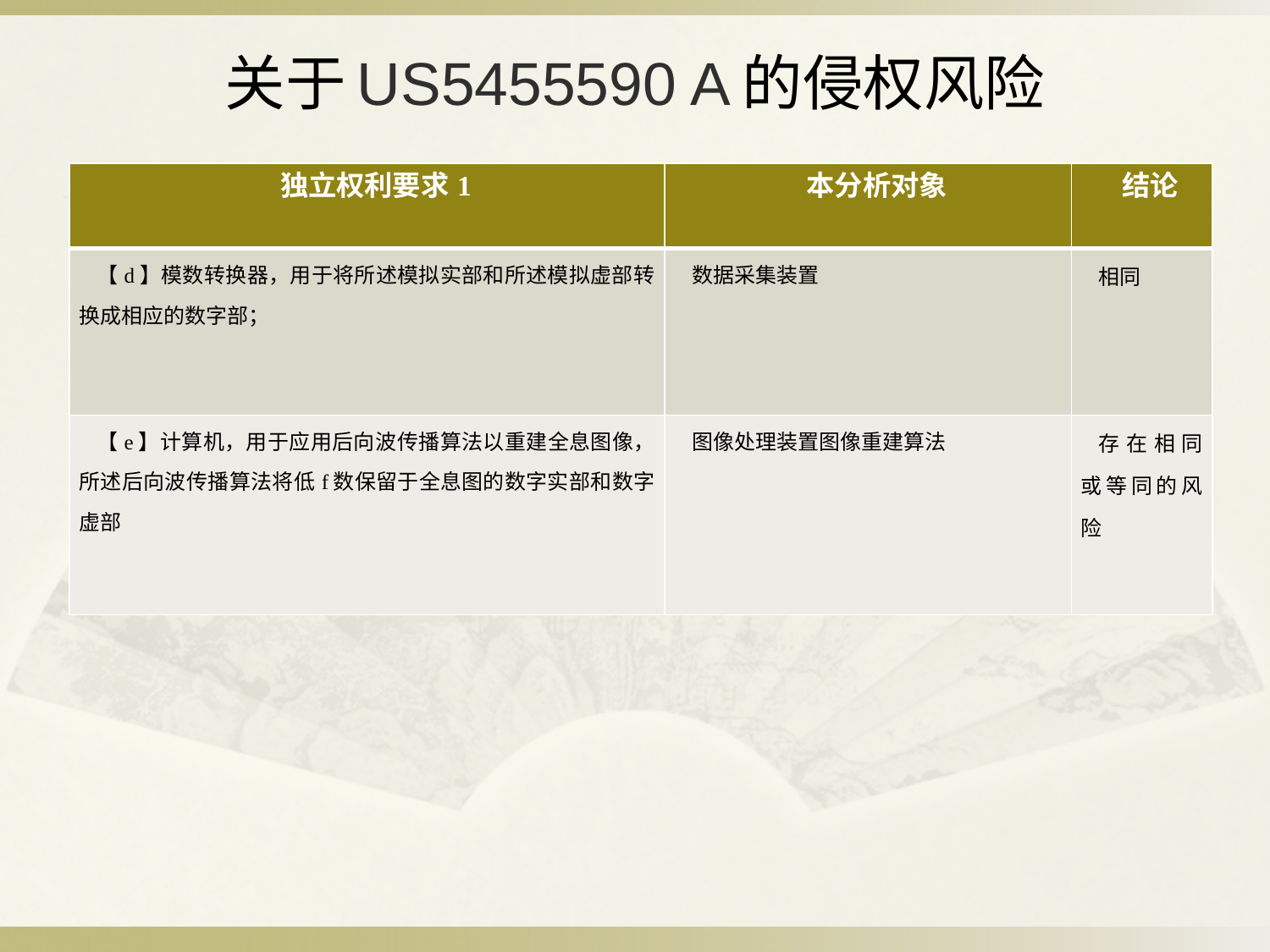

# 关于US5455590 A的侵权风险
| 独立权利要求1 | 本分析对象 | 结论 |
| --- | --- | --- |
| 【d】模数转换器，用于将所述模拟实部和所述模拟虚部转换成相应的数字部； | 数据采集装置 | 相同 |
| 【e】计算机，用于应用后向波传播算法以重建全息图像，所述后向波传播算法将低f数保留于全息图的数字实部和数字虚部 | 图像处理装置图像重建算法 | 存在相同或等同的风险 |